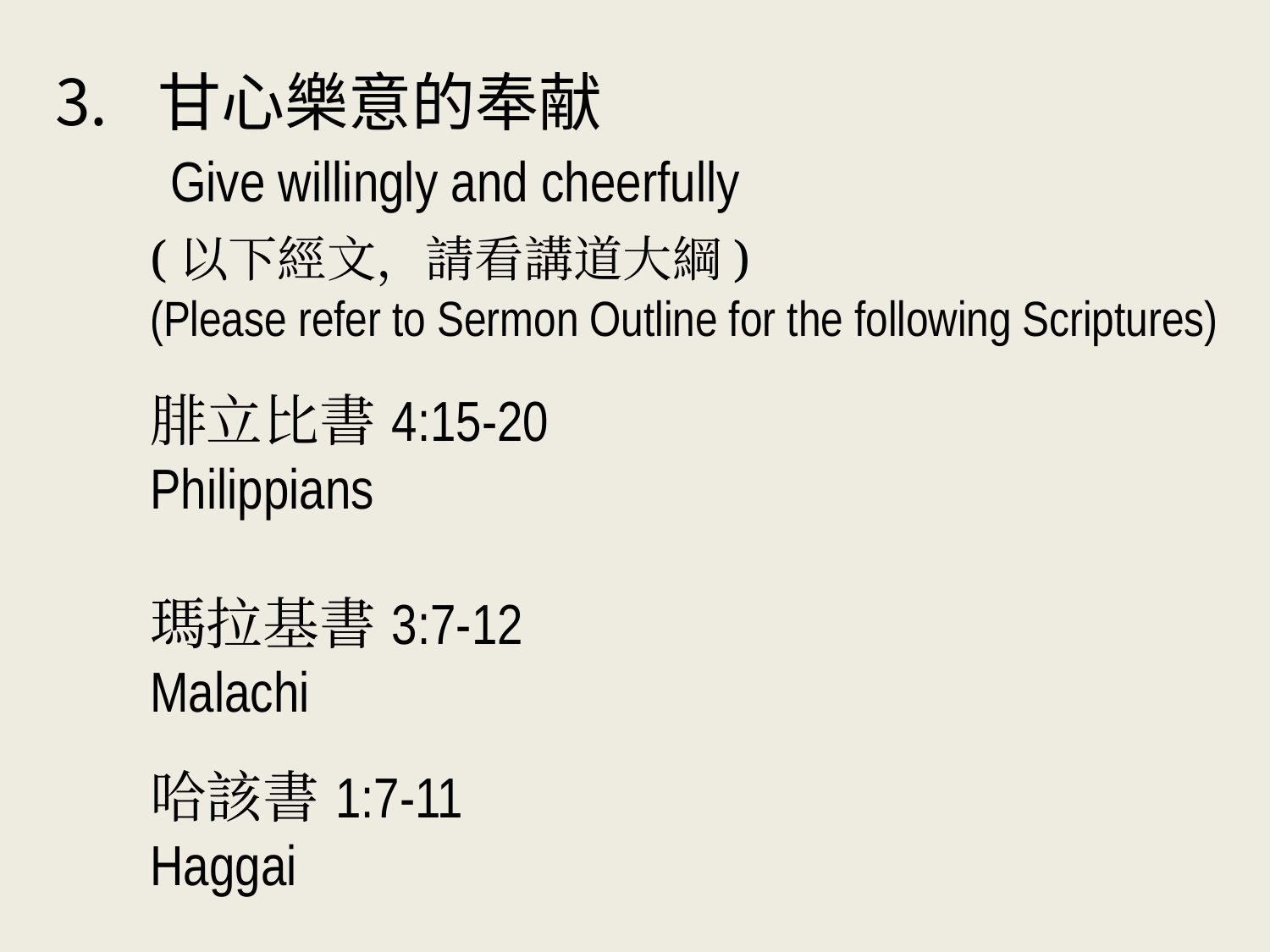

甘心樂意的奉献
        Give willingly and cheerfully
(以下經文，請看講道大綱)
(Please refer to Sermon Outline for the following Scriptures)

腓立比書 4:15-20
Philippians

瑪拉基書 3:7-12
Malachi

哈該書 1:7-11
Haggai